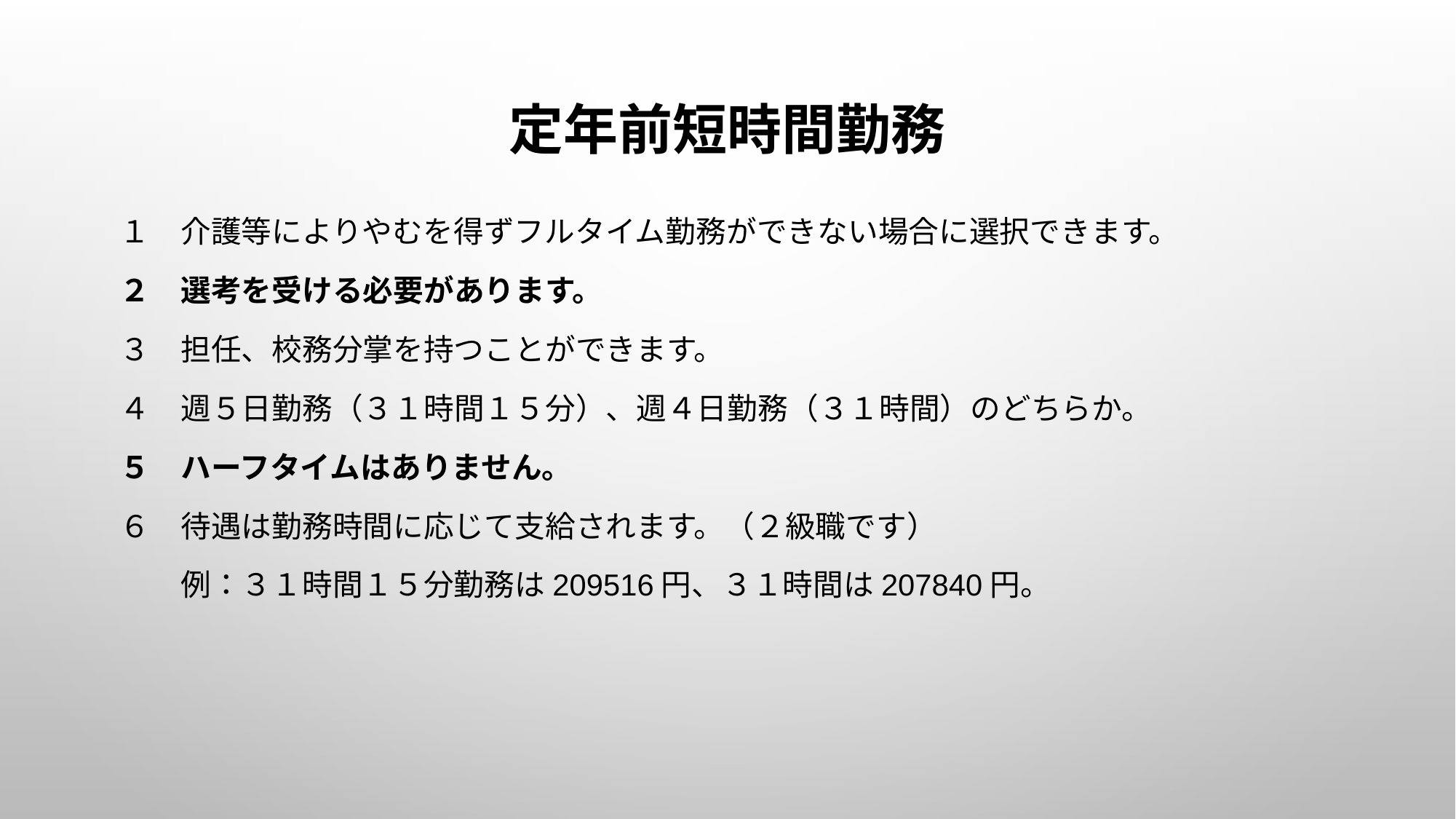

# 定年前短時間勤務
１　介護等によりやむを得ずフルタイム勤務ができない場合に選択できます。
２　選考を受ける必要があります。
３　担任、校務分掌を持つことができます。
４　週５日勤務（３１時間１５分）、週４日勤務（３１時間）のどちらか。
５　ハーフタイムはありません。
６　待遇は勤務時間に応じて支給されます。（２級職です）
　　例：３１時間１５分勤務は209516円、３１時間は207840円。